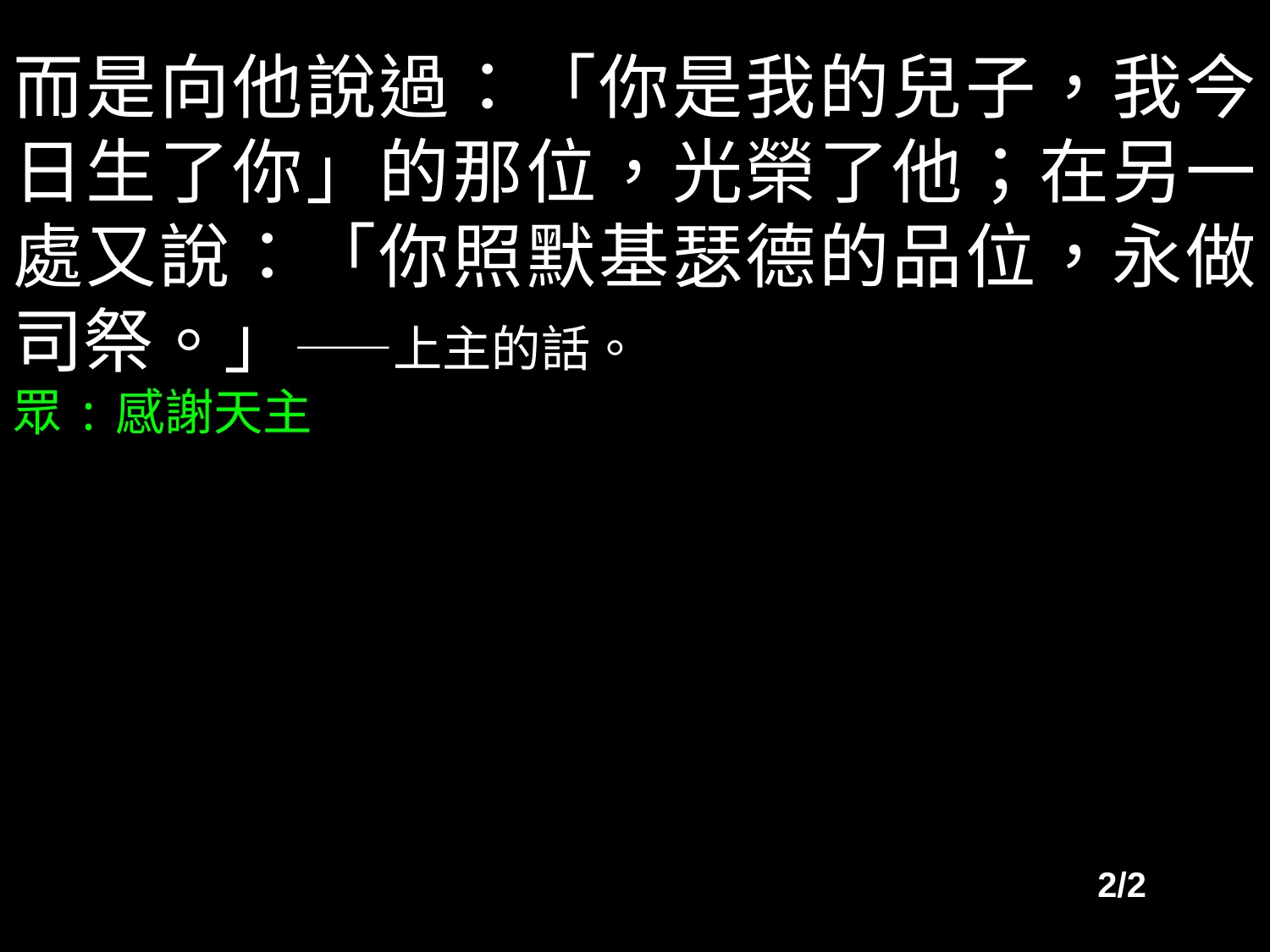

而是向他說過：「你是我的兒子，我今日生了你」的那位，光榮了他；在另一處又說：「你照默基瑟德的品位，永做司祭。」——上主的話。
眾:感謝天主

2/2